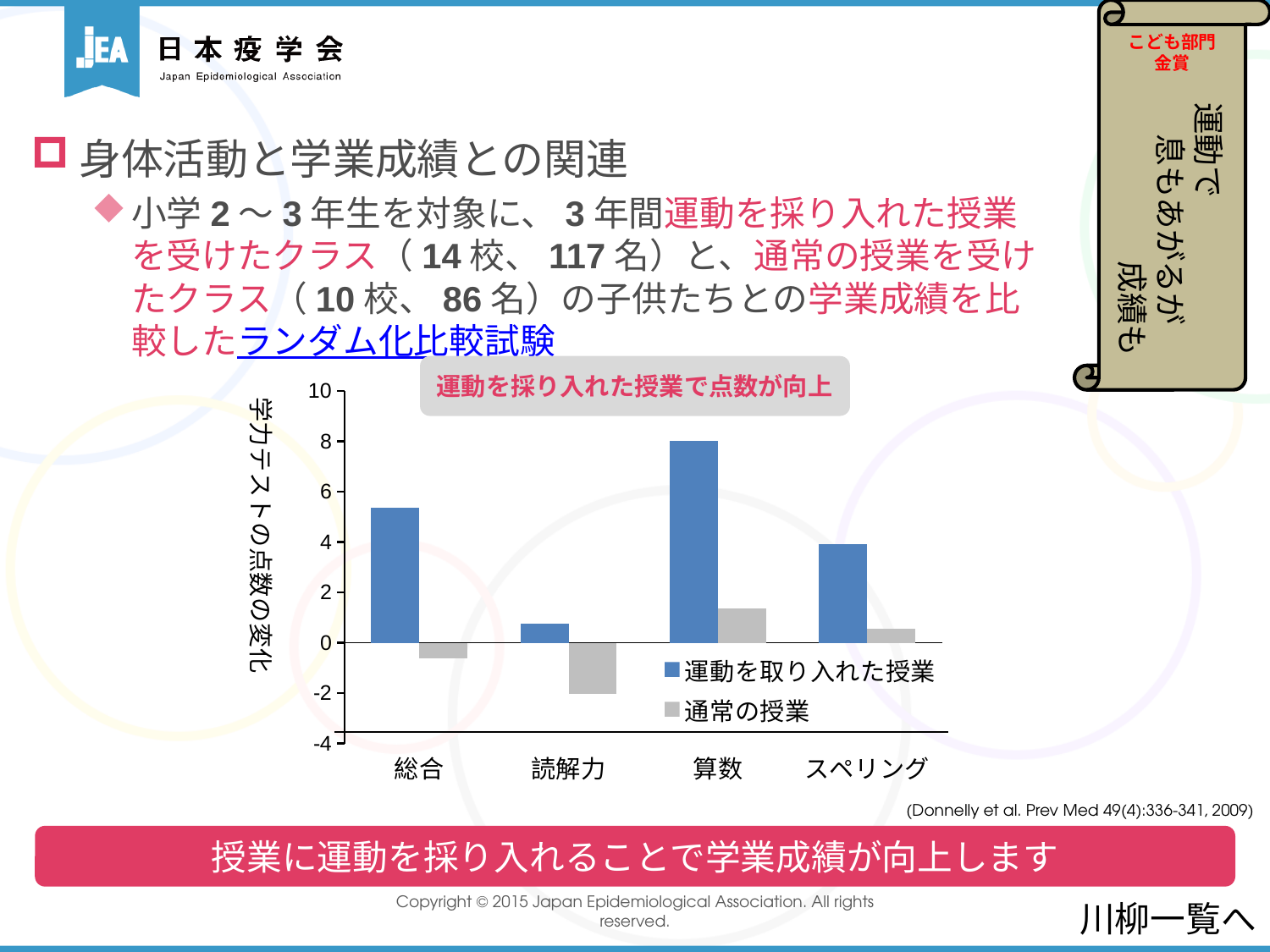

こども部門
金賞
運動で
　息もあがるが
　　　成績も

身体活動と学業成績との関連
小学2～3年生を対象に、3年間運動を採り入れた授業を受けたクラス（14校、117名）と、通常の授業を受けたクラス（10校、86名）の子供たちとの学業成績を比較したランダム化比較試験

運動を採り入れた授業で点数が向上

### Chart

| Category | 運動を取り入れた授業 | 通常の授業 |
|---|---|---|
| 総合 | 5.375 | -0.6250000000000004 |
| 読解力 | 0.7500000000000004 | -2.03 |
| 算数 | 8.030000000000001 | 1.375 |
| スペリング | 3.912499999999998 | 0.5625 |
(Donnelly et al. Prev Med 49(4):336-341, 2009)
授業に運動を採り入れることで学業成績が向上します
川柳一覧へ